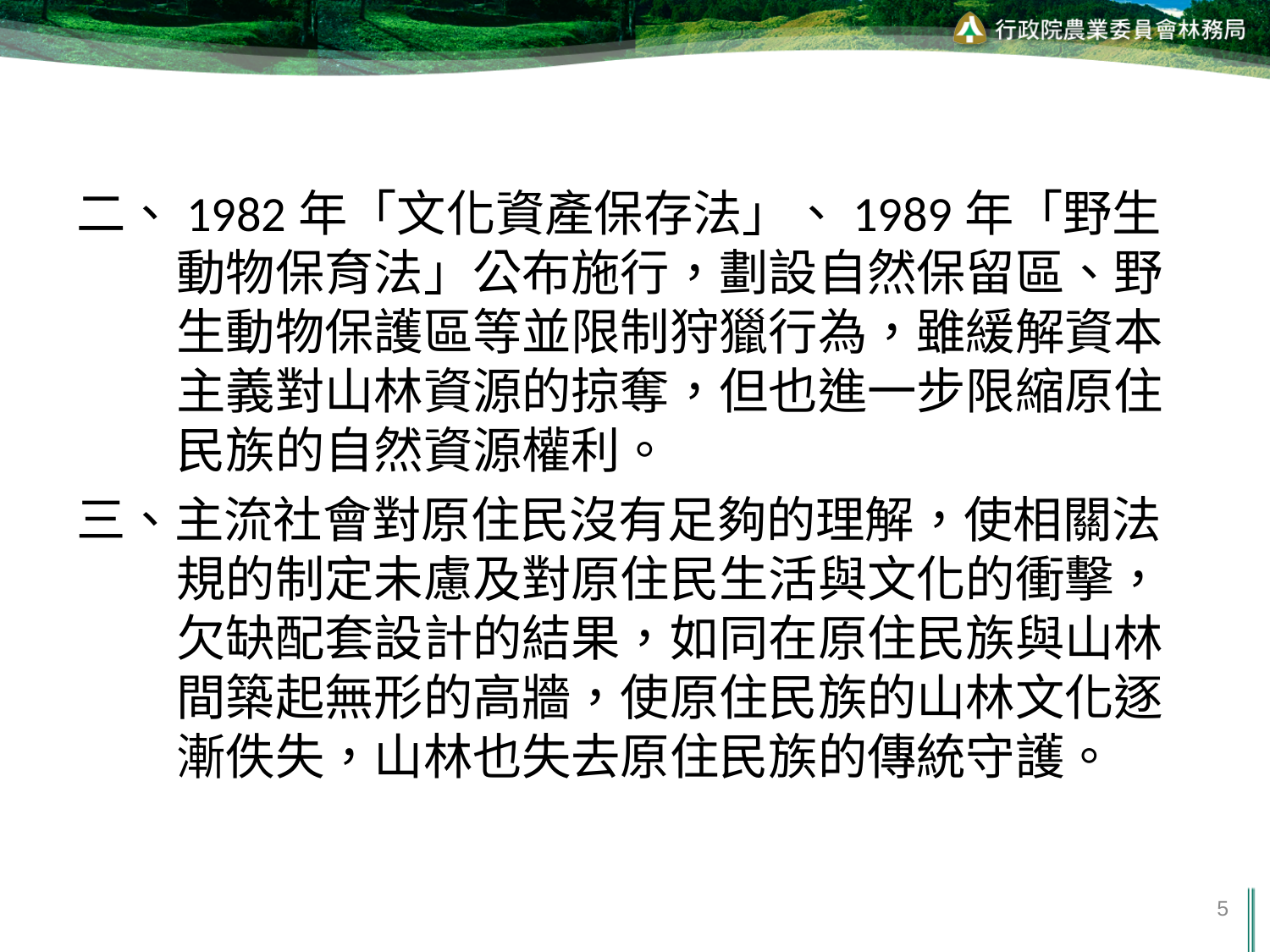

#
二、1982年「文化資產保存法」、1989年「野生動物保育法」公布施行，劃設自然保留區、野生動物保護區等並限制狩獵行為，雖緩解資本主義對山林資源的掠奪，但也進一步限縮原住民族的自然資源權利。
三、主流社會對原住民沒有足夠的理解，使相關法規的制定未慮及對原住民生活與文化的衝擊，欠缺配套設計的結果，如同在原住民族與山林間築起無形的高牆，使原住民族的山林文化逐漸佚失，山林也失去原住民族的傳統守護。
5